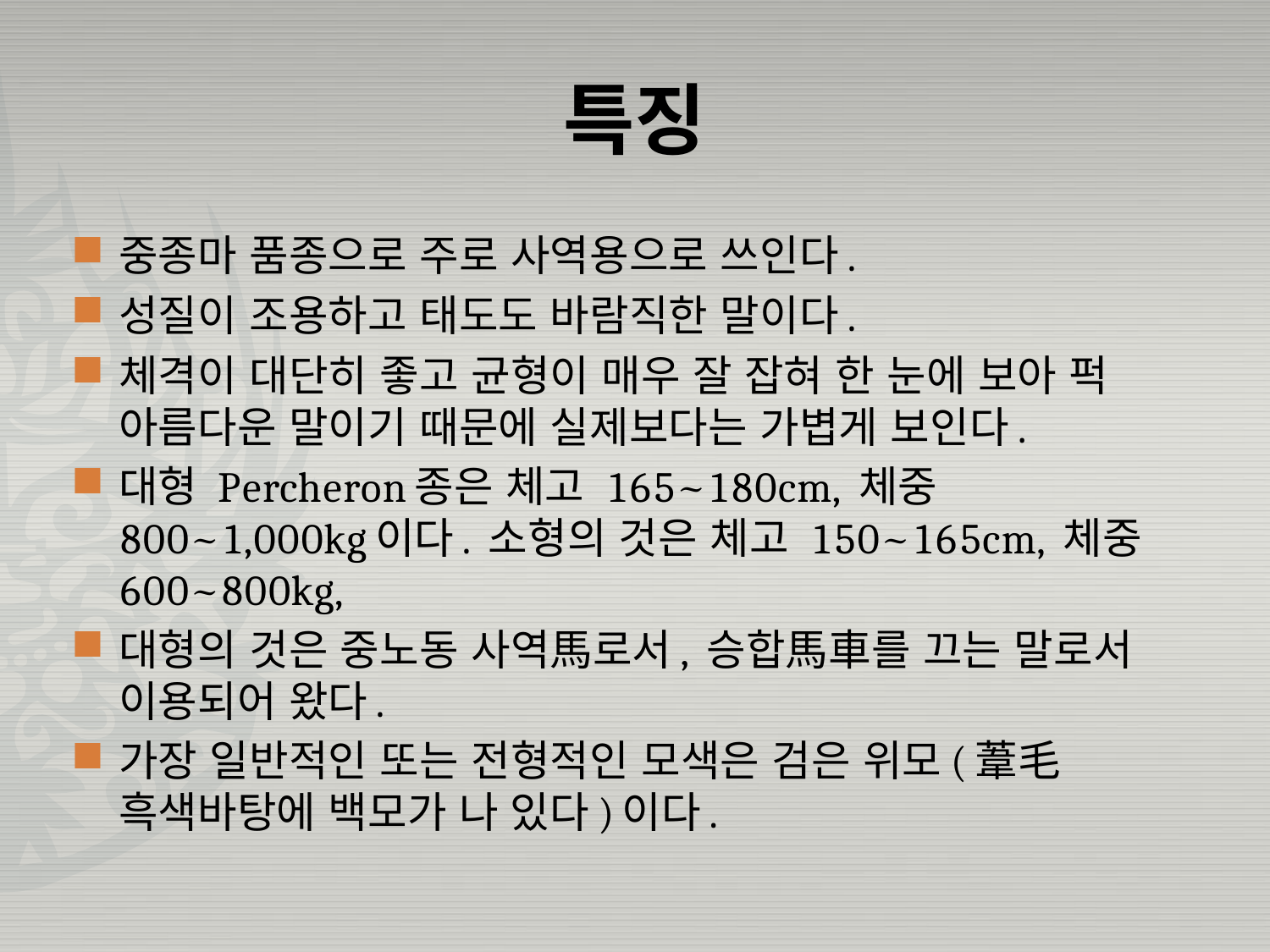

# 특징
중종마 품종으로 주로 사역용으로 쓰인다.
성질이 조용하고 태도도 바람직한 말이다.
체격이 대단히 좋고 균형이 매우 잘 잡혀 한 눈에 보아 퍽 아름다운 말이기 때문에 실제보다는 가볍게 보인다.
대형 Percheron종은 체고 165~180cm, 체중 800~1,000kg이다. 소형의 것은 체고 150~165cm, 체중 600~800kg,
대형의 것은 중노동 사역馬로서, 승합馬車를 끄는 말로서 이용되어 왔다.
가장 일반적인 또는 전형적인 모색은 검은 위모(葦毛흑색바탕에 백모가 나 있다)이다.